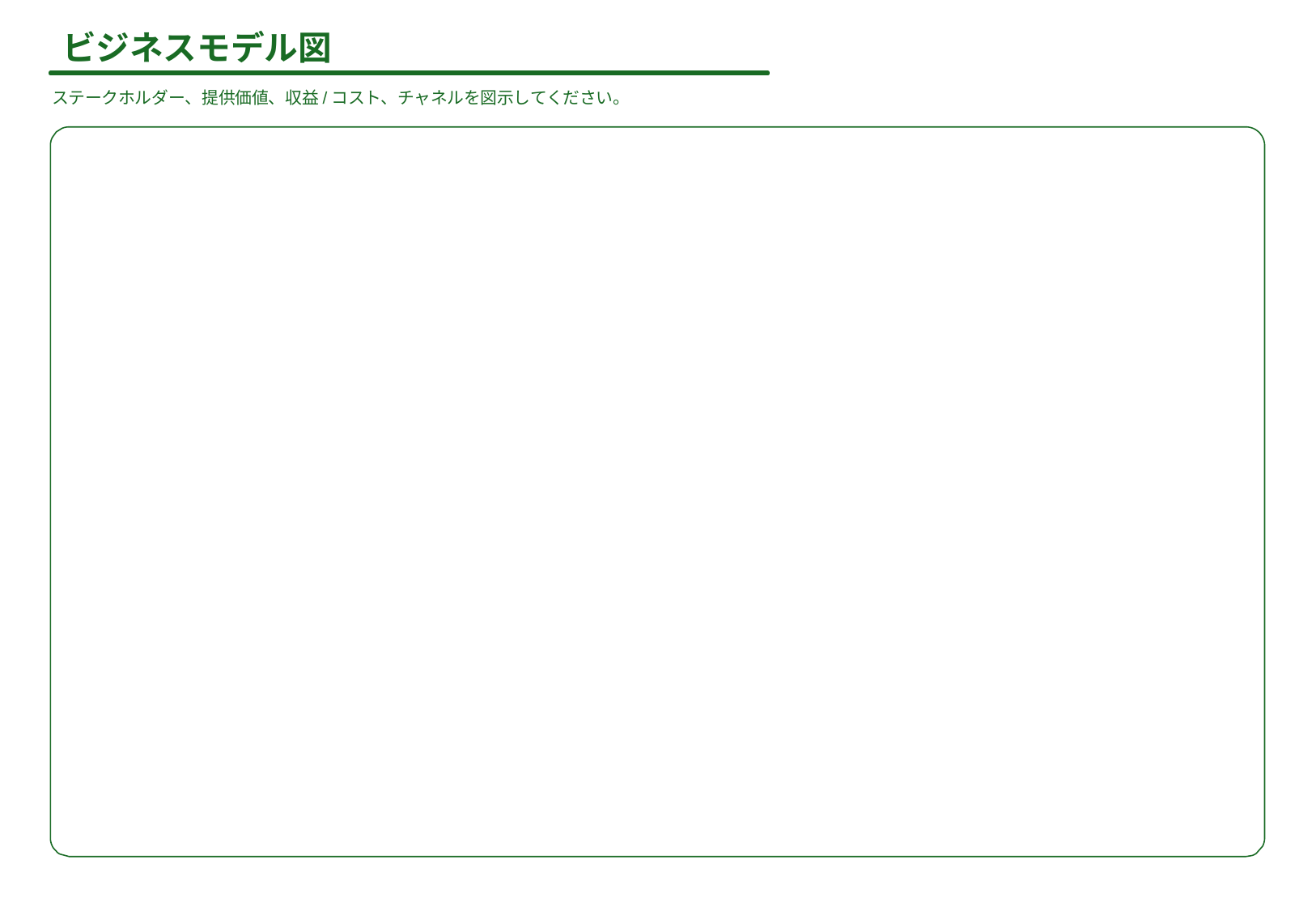

ビジネスモデル図

ステークホルダー、提供価値、収益/コスト、チャネルを図示してください。